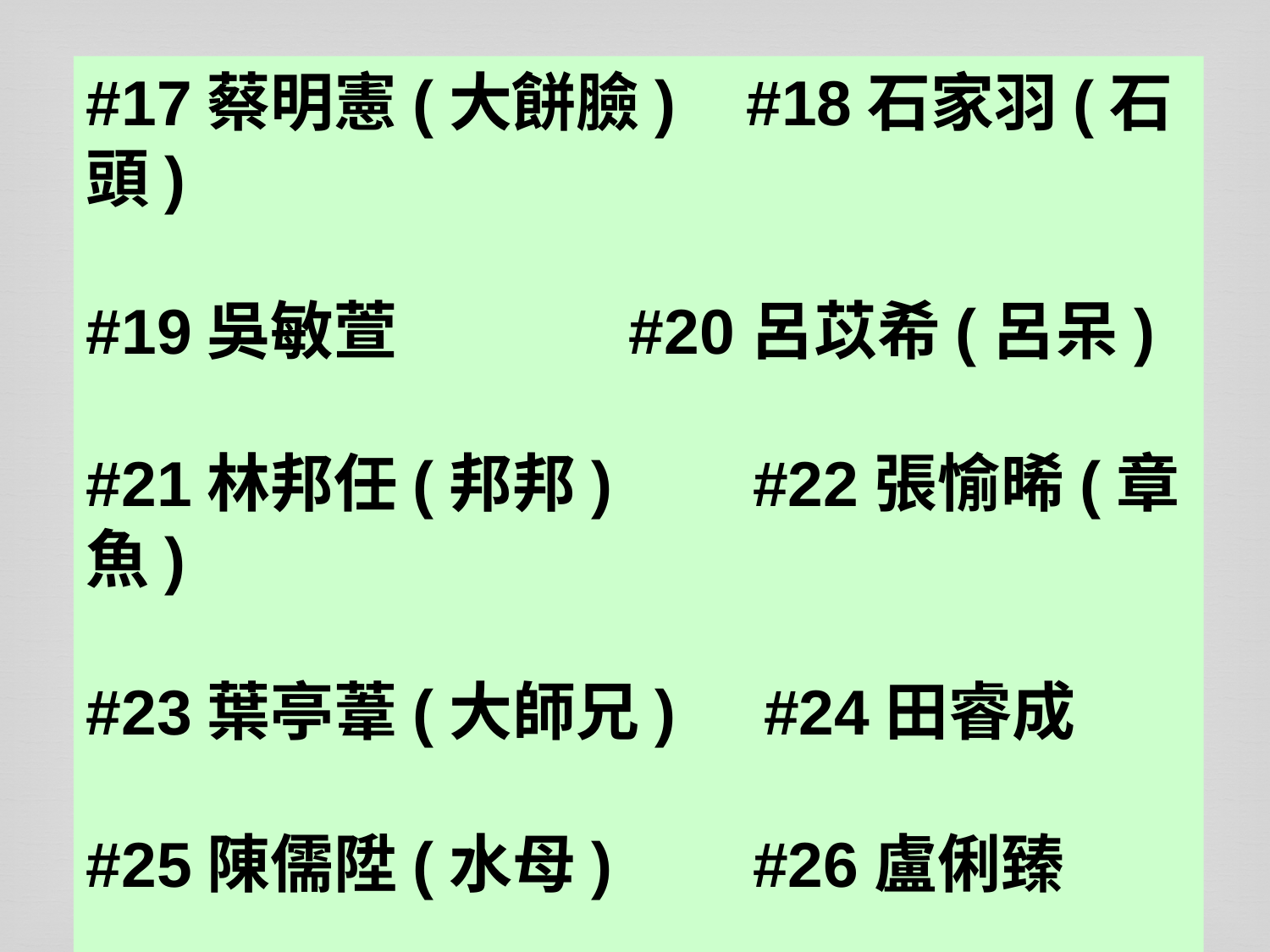

#17蔡明憲(大餅臉)    #18石家羽(石頭)

#19吳敏萱               #20呂苡希(呂呆)

#21林邦任(邦邦)        #22張愉晞(章魚)

#23葉亭葦(大師兄)     #24田睿成

#25陳儒陞(水母)        #26盧俐臻

#27黃昱軒